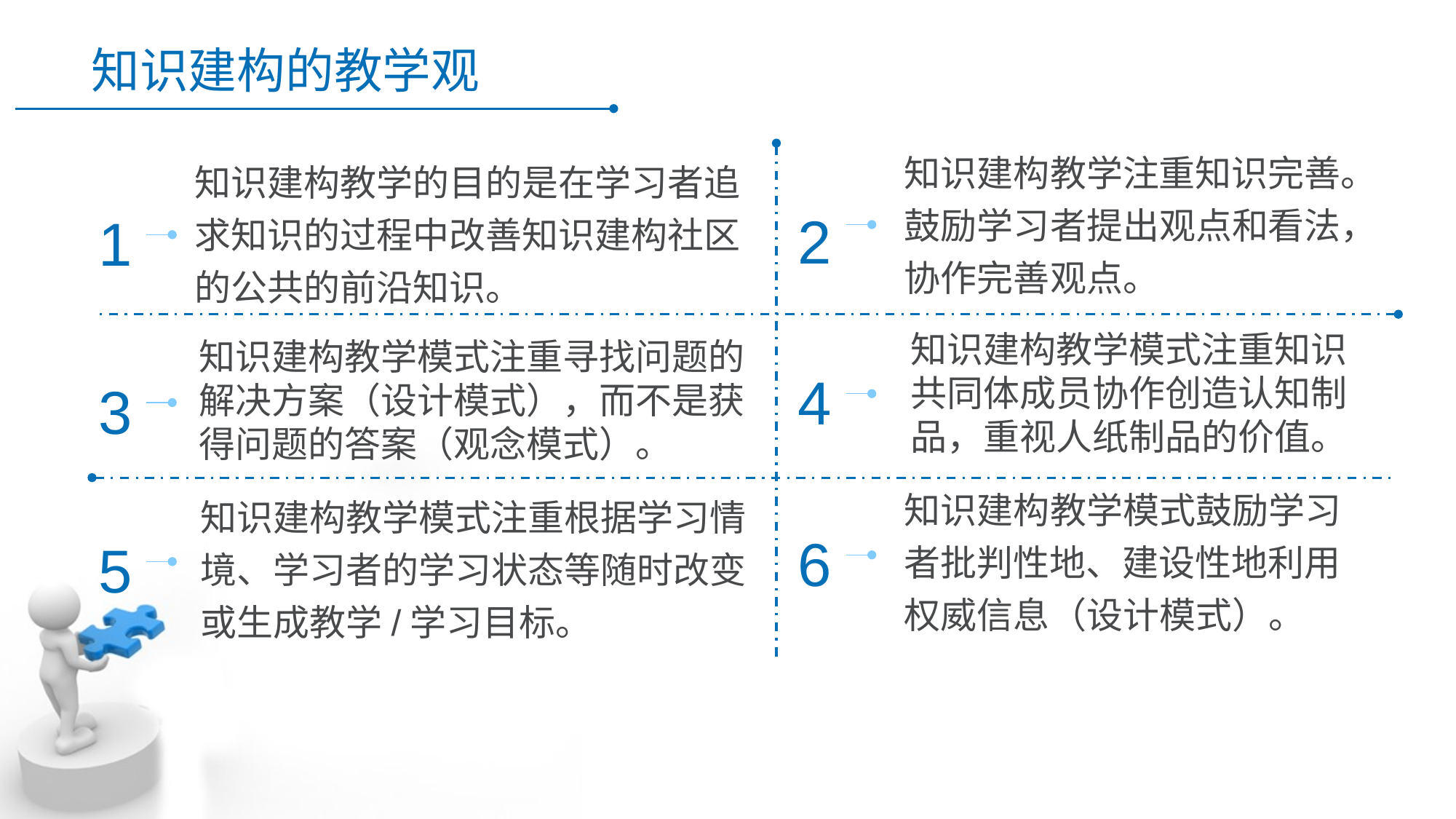

# 知识建构的教学观
知识建构教学注重知识完善。鼓励学习者提出观点和看法，协作完善观点。
知识建构教学的目的是在学习者追求知识的过程中改善知识建构社区的公共的前沿知识。
2
1
知识建构教学模式注重知识共同体成员协作创造认知制品，重视人纸制品的价值。
知识建构教学模式注重寻找问题的解决方案（设计模式），而不是获得问题的答案（观念模式）。
4
3
知识建构教学模式鼓励学习者批判性地、建设性地利用权威信息（设计模式）。
知识建构教学模式注重根据学习情境、学习者的学习状态等随时改变或生成教学/学习目标。
6
5